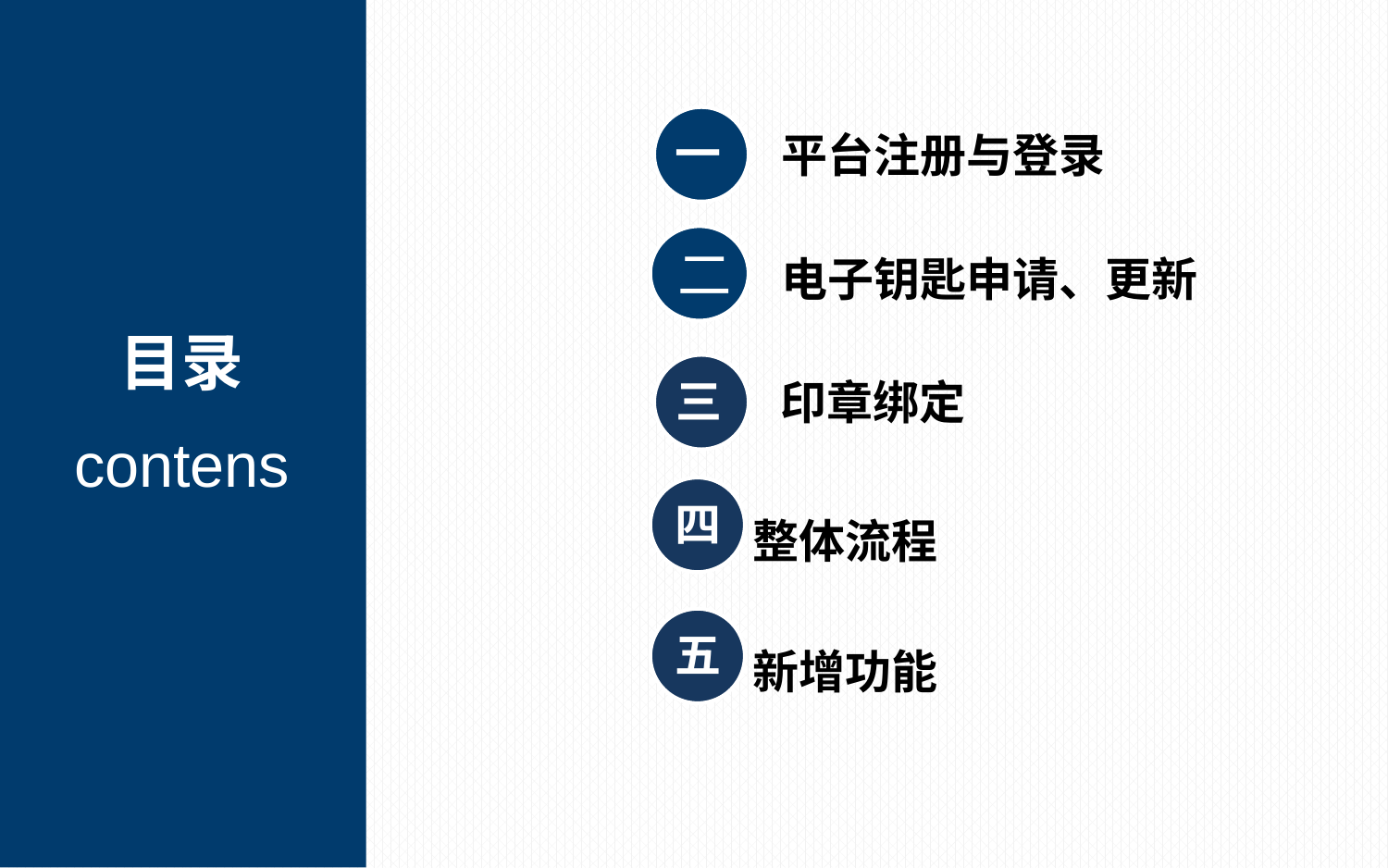

一
平台注册与登录
二
二
电子钥匙申请、更新
目录
contens

三
印章绑定

整体流程
四

新增功能
五